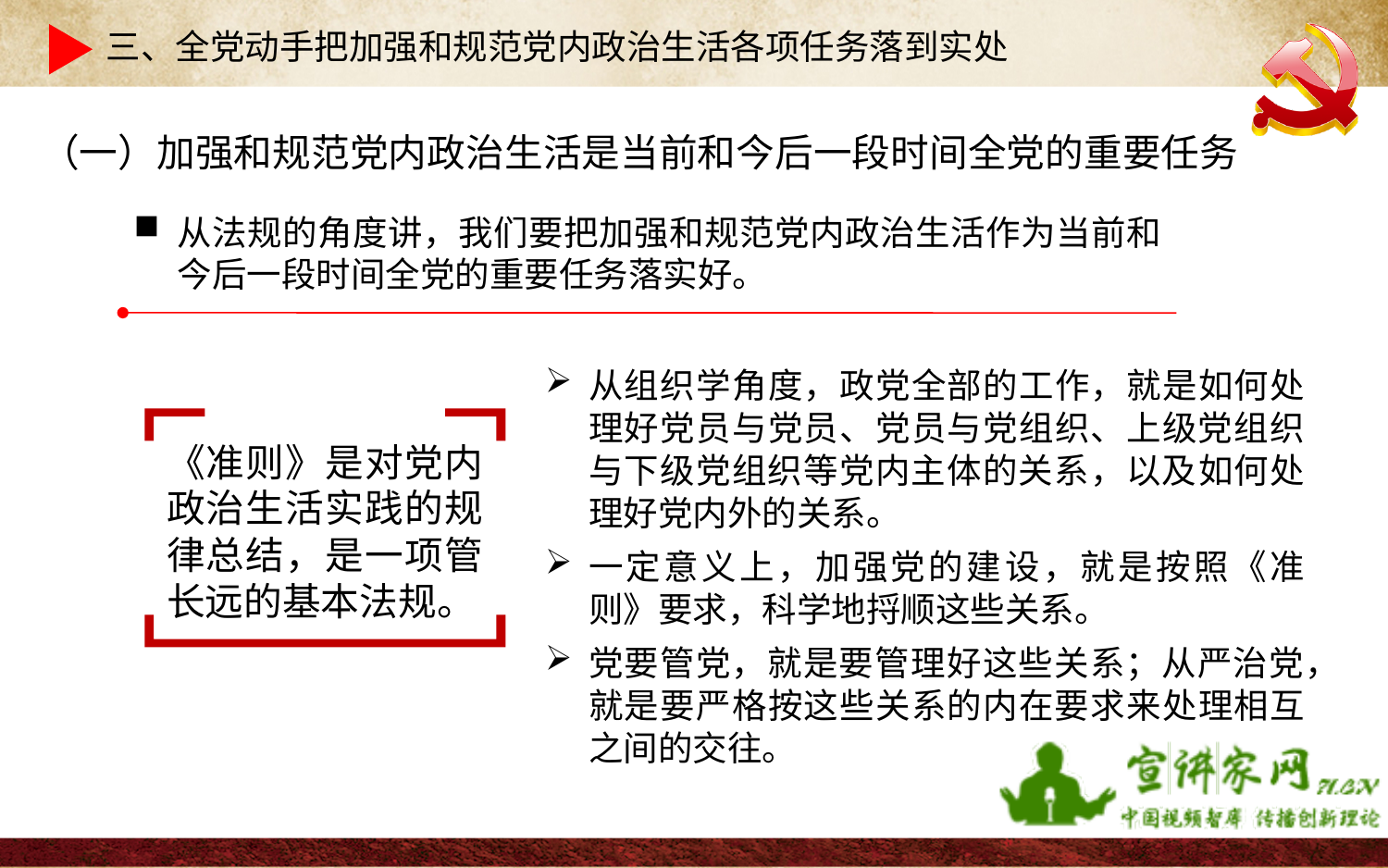

三、全党动手把加强和规范党内政治生活各项任务落到实处
（一）加强和规范党内政治生活是当前和今后一段时间全党的重要任务
从法规的角度讲，我们要把加强和规范党内政治生活作为当前和今后一段时间全党的重要任务落实好。

从组织学角度，政党全部的工作，就是如何处理好党员与党员、党员与党组织、上级党组织与下级党组织等党内主体的关系，以及如何处理好党内外的关系。
一定意义上，加强党的建设，就是按照《准则》要求，科学地捋顺这些关系。
党要管党，就是要管理好这些关系；从严治党，就是要严格按这些关系的内在要求来处理相互之间的交往。
《准则》是对党内政治生活实践的规律总结，是一项管长远的基本法规。